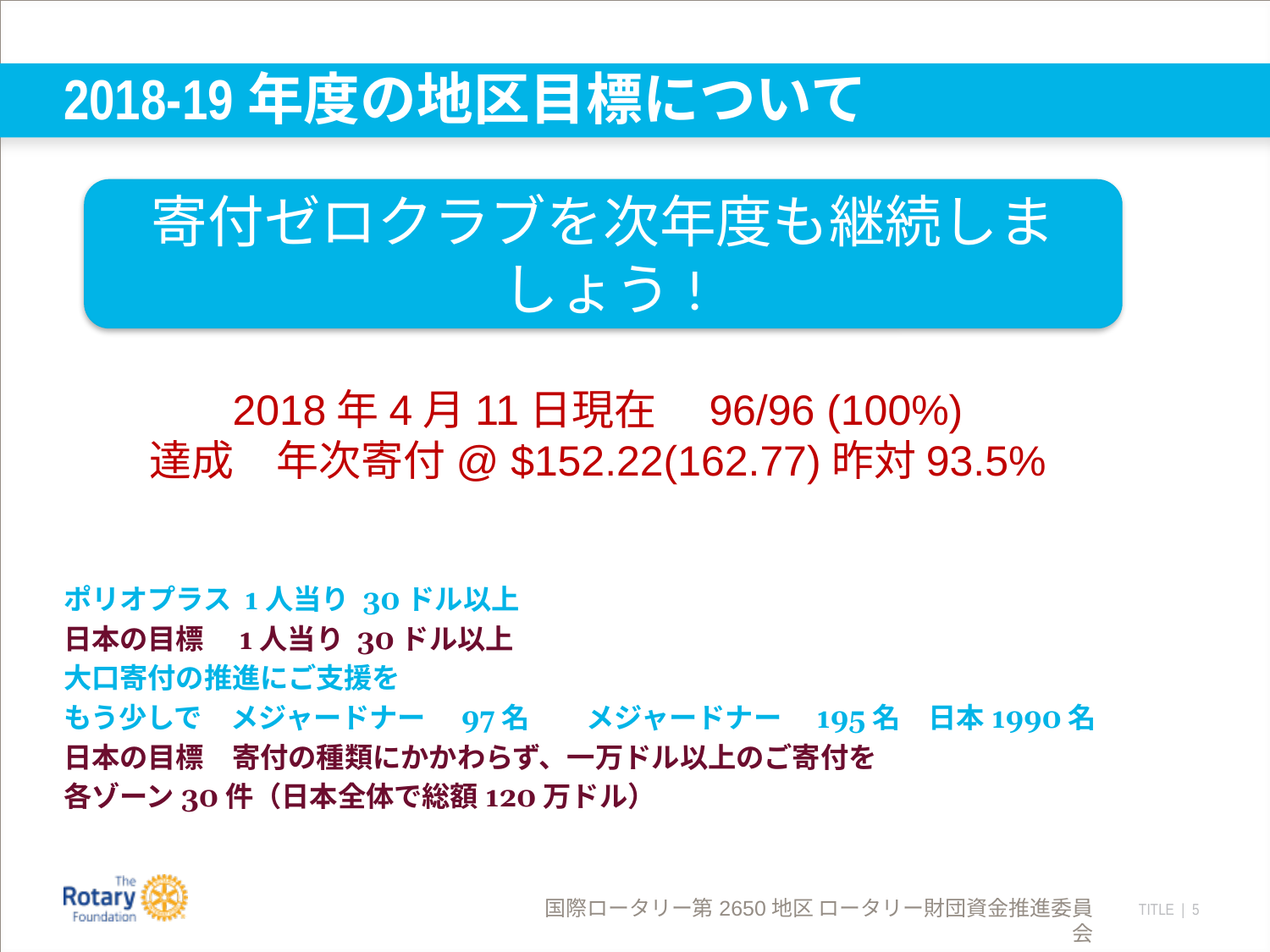

# 2018-19年度の地区目標について
寄付ゼロクラブを次年度も継続しましょう!
2018年4月11日現在　96/96 (100%)
達成　年次寄付@ $152.22(162.77)昨対93.5%

ポリオプラス 1人当り 30ドル以上
日本の目標　1人当り 30ドル以上
大口寄付の推進にご支援を
もう少しで　メジャードナー　97名　　メジャードナー　195名　日本1990名
日本の目標　寄付の種類にかかわらず、一万ドル以上のご寄付を
各ゾーン30件（日本全体で総額120万ドル）